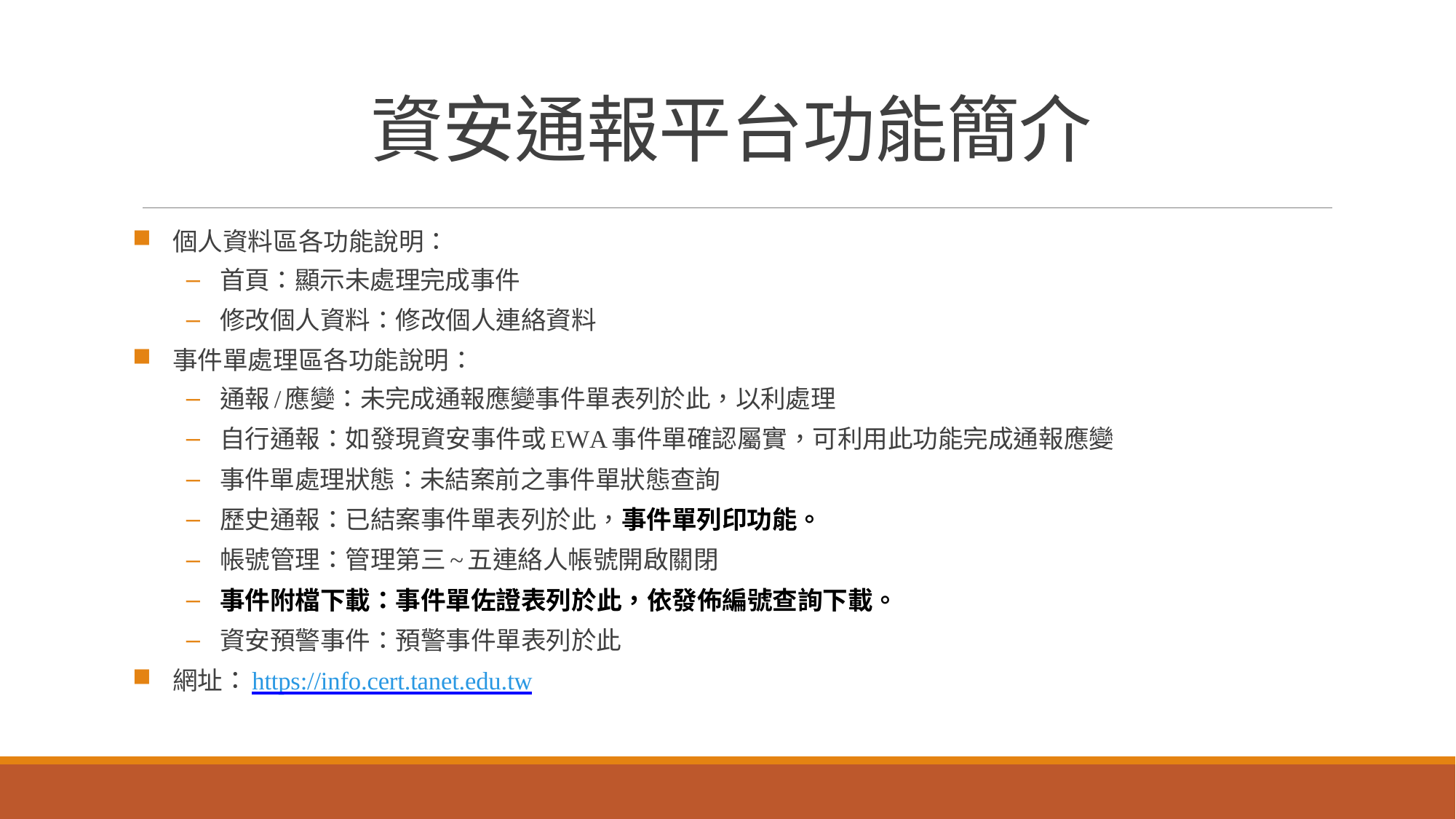

# 資安通報平台功能簡介
個人資料區各功能說明：
首頁：顯示未處理完成事件
修改個人資料：修改個人連絡資料
事件單處理區各功能說明：
通報/應變：未完成通報應變事件單表列於此，以利處理
自行通報：如發現資安事件或EWA事件單確認屬實，可利用此功能完成通報應變
事件單處理狀態：未結案前之事件單狀態查詢
歷史通報：已結案事件單表列於此，事件單列印功能。
帳號管理：管理第三~五連絡人帳號開啟關閉
事件附檔下載：事件單佐證表列於此，依發佈編號查詢下載。
資安預警事件：預警事件單表列於此
網址：https://info.cert.tanet.edu.tw